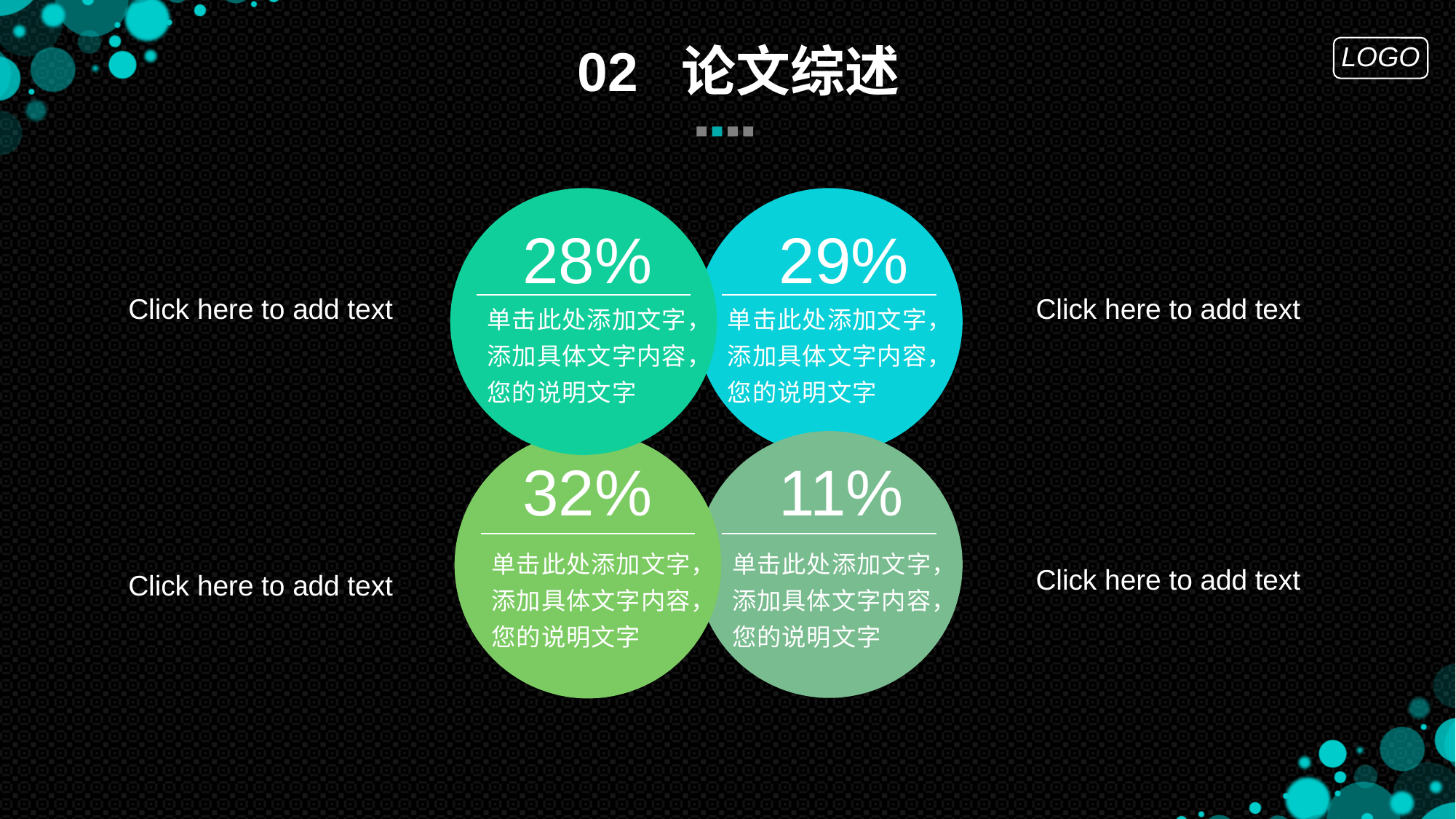

02  论文综述

28%
单击此处添加文字，添加具体文字内容，您的说明文字

29%
单击此处添加文字，添加具体文字内容，您的说明文字
Click here to add text
Click here to add text

11%
单击此处添加文字，添加具体文字内容，您的说明文字

32%
单击此处添加文字，添加具体文字内容，您的说明文字
Click here to add text
Click here to add text